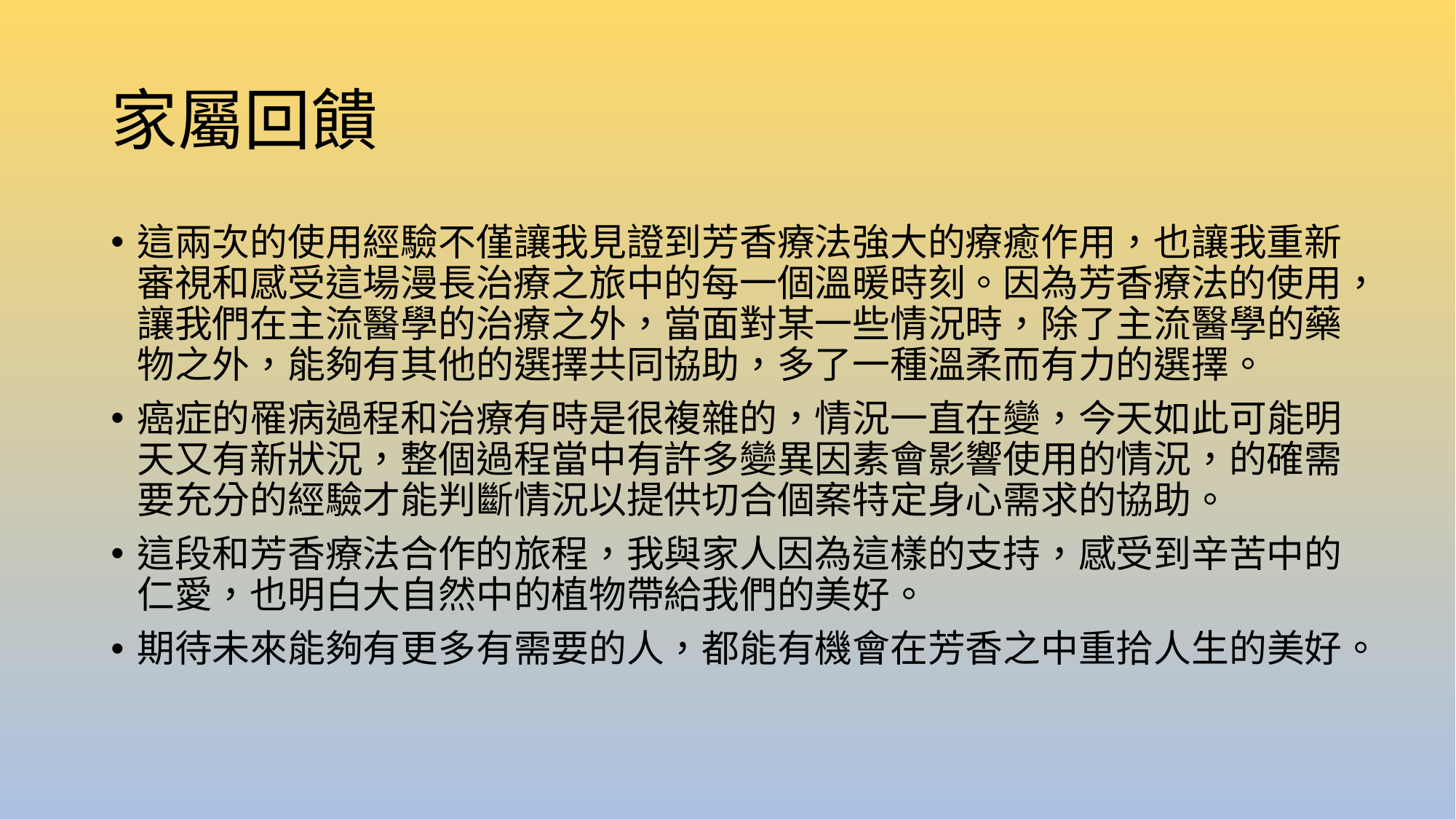

# 家屬回饋
這兩次的使用經驗不僅讓我見證到芳香療法強大的療癒作用，也讓我重新審視和感受這場漫長治療之旅中的每一個溫暖時刻。因為芳香療法的使用，讓我們在主流醫學的治療之外，當面對某一些情況時，除了主流醫學的藥物之外，能夠有其他的選擇共同協助，多了一種溫柔而有力的選擇。
癌症的罹病過程和治療有時是很複雜的，情況一直在變，今天如此可能明天又有新狀況，整個過程當中有許多變異因素會影響使用的情況，的確需要充分的經驗才能判斷情況以提供切合個案特定身心需求的協助。
這段和芳香療法合作的旅程，我與家人因為這樣的支持，感受到辛苦中的仁愛，也明白大自然中的植物帶給我們的美好。
期待未來能夠有更多有需要的人，都能有機會在芳香之中重拾人生的美好。